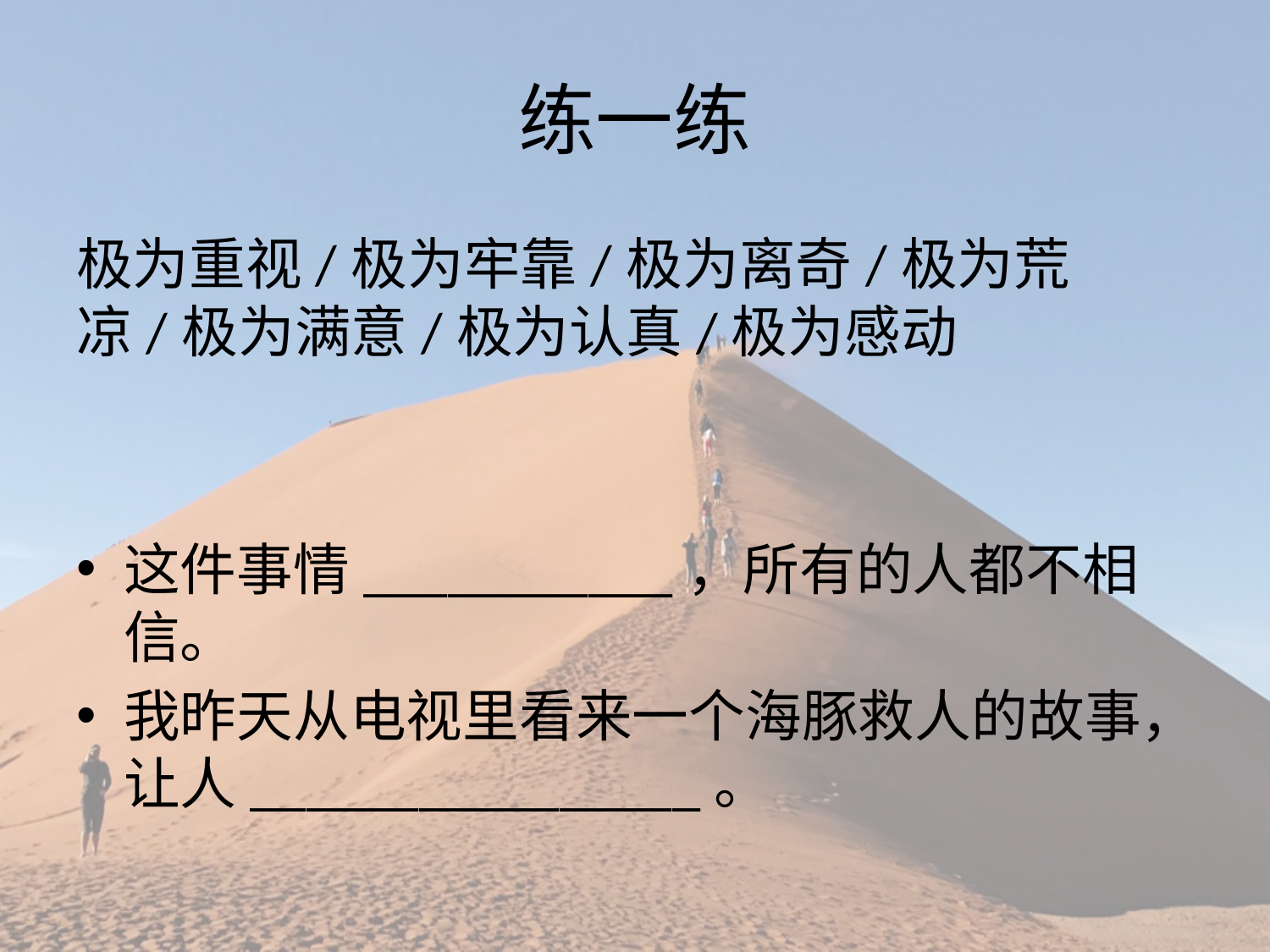

# 练一练
极为重视/极为牢靠/极为离奇/极为荒凉/极为满意/极为认真/极为感动

这件事情___________，所有的人都不相信。
我昨天从电视里看来一个海豚救人的故事，让人________________。